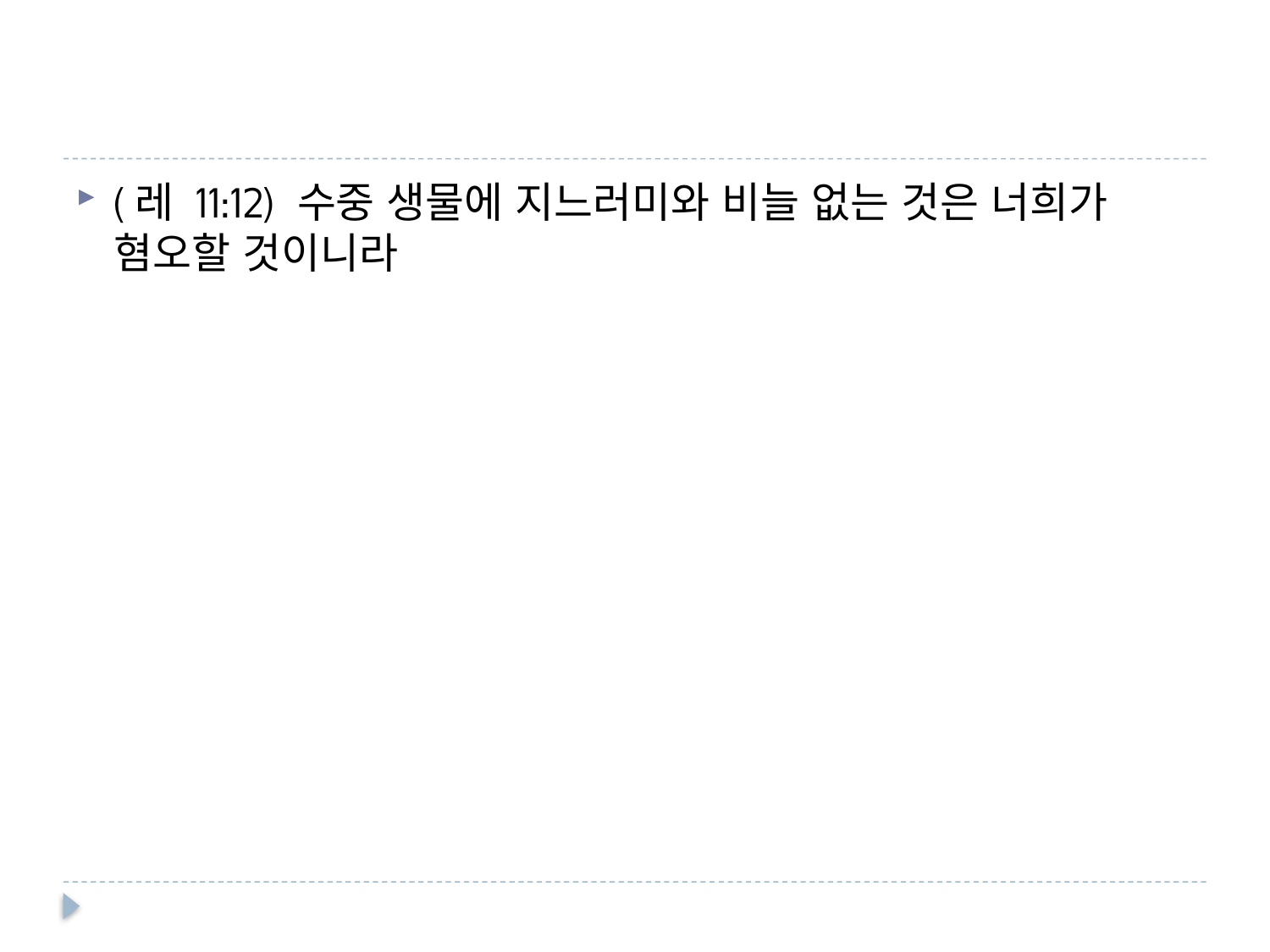

#
(레 11:12) 수중 생물에 지느러미와 비늘 없는 것은 너희가 혐오할 것이니라